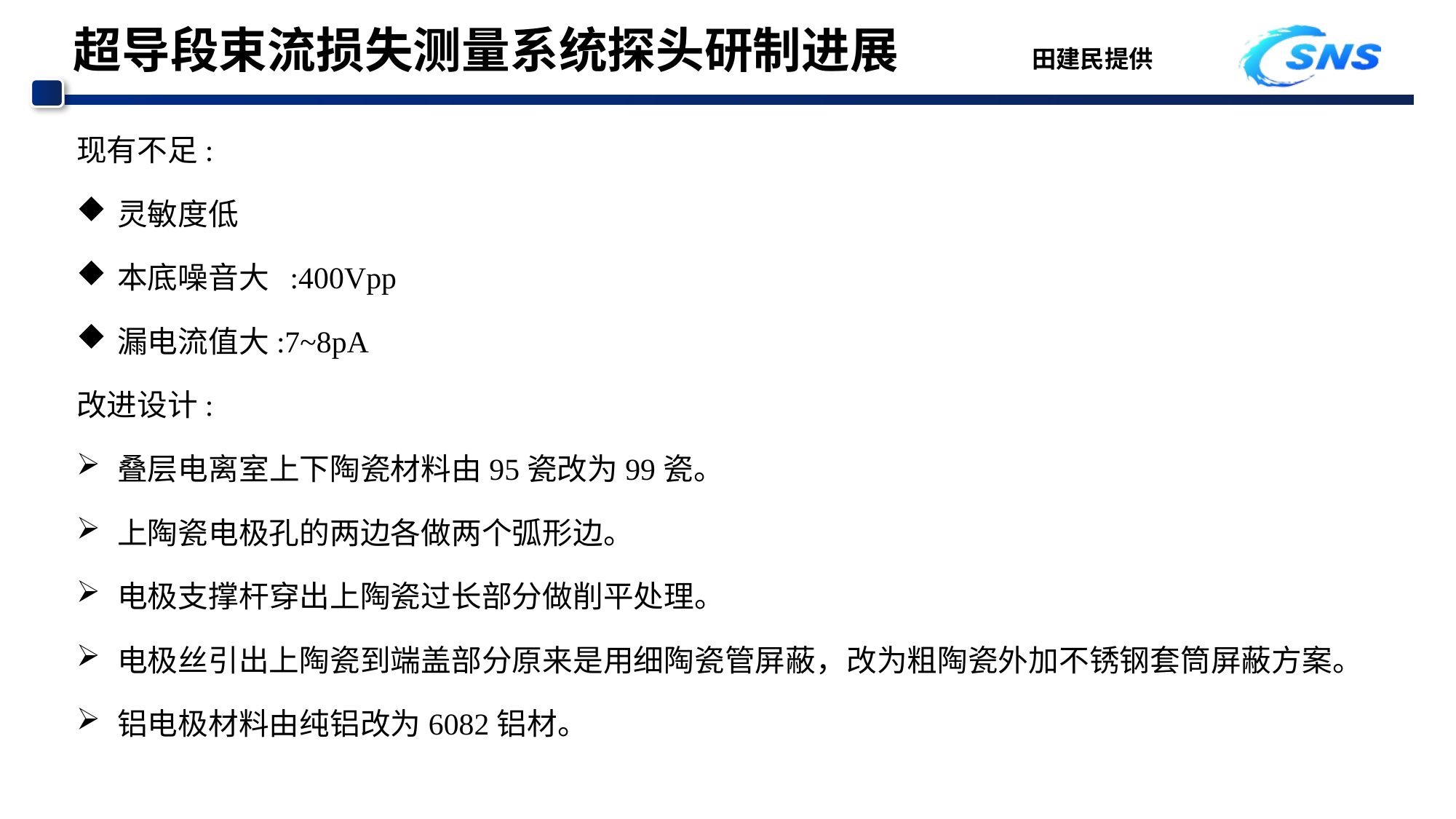

# 超导段束流损失测量系统探头研制进展            田建民提供
现有不足:
灵敏度低
本底噪音大  :400Vpp
漏电流值大:7~8pA
改进设计:
叠层电离室上下陶瓷材料由95瓷改为99瓷。
上陶瓷电极孔的两边各做两个弧形边。
电极支撑杆穿出上陶瓷过长部分做削平处理。
电极丝引出上陶瓷到端盖部分原来是用细陶瓷管屏蔽，改为粗陶瓷外加不锈钢套筒屏蔽方案。
铝电极材料由纯铝改为6082铝材。